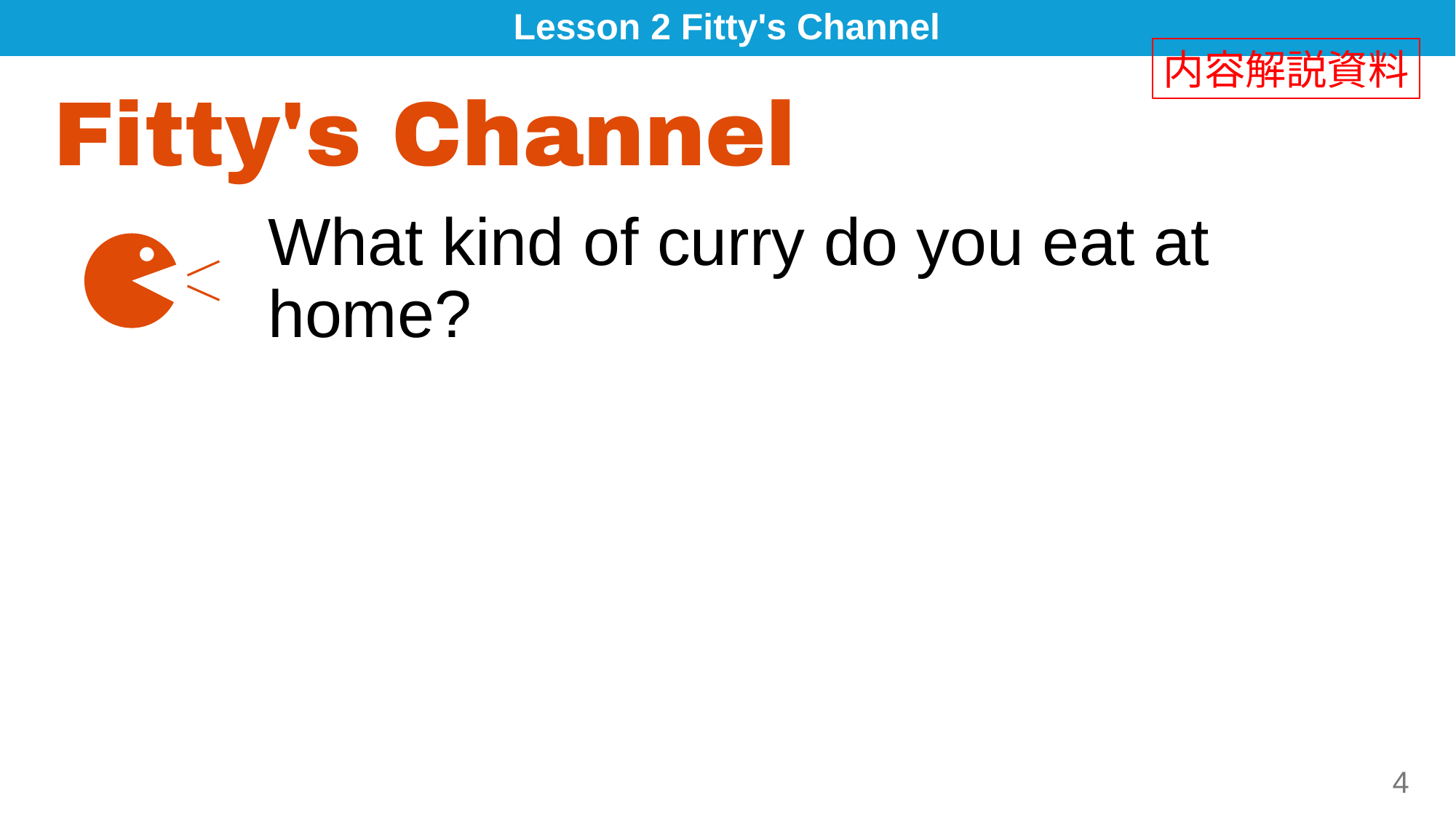

# Lesson 2 Fitty's Channel
内容解説資料
Fitty's Channel
What kind of curry do you eat at home?
・

4